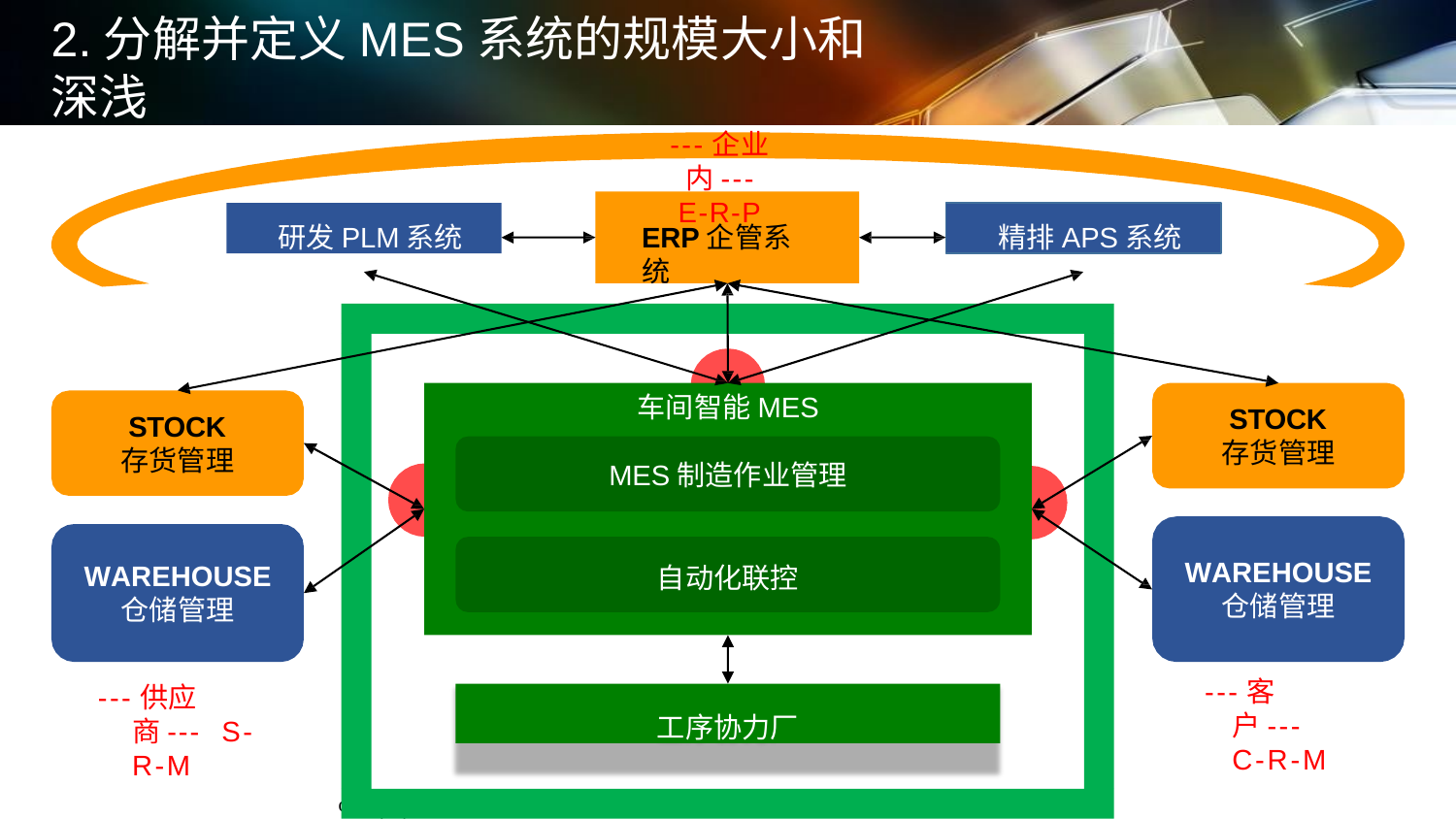

# 2.分解并定义MES系统的规模大小和深浅
---企业内---
E-R-P

研发PLM系统
精排APS系统
ERP企管系统

车间智能MES

MES制造作业管理

自动化联控

STOCK
存货管理
STOCK
存货管理

WAREHOUSE
仓储管理
WAREHOUSE
仓储管理

---客 户---  C-R-M
---供应商---  S-R-M

工序协力厂

opy without permission.